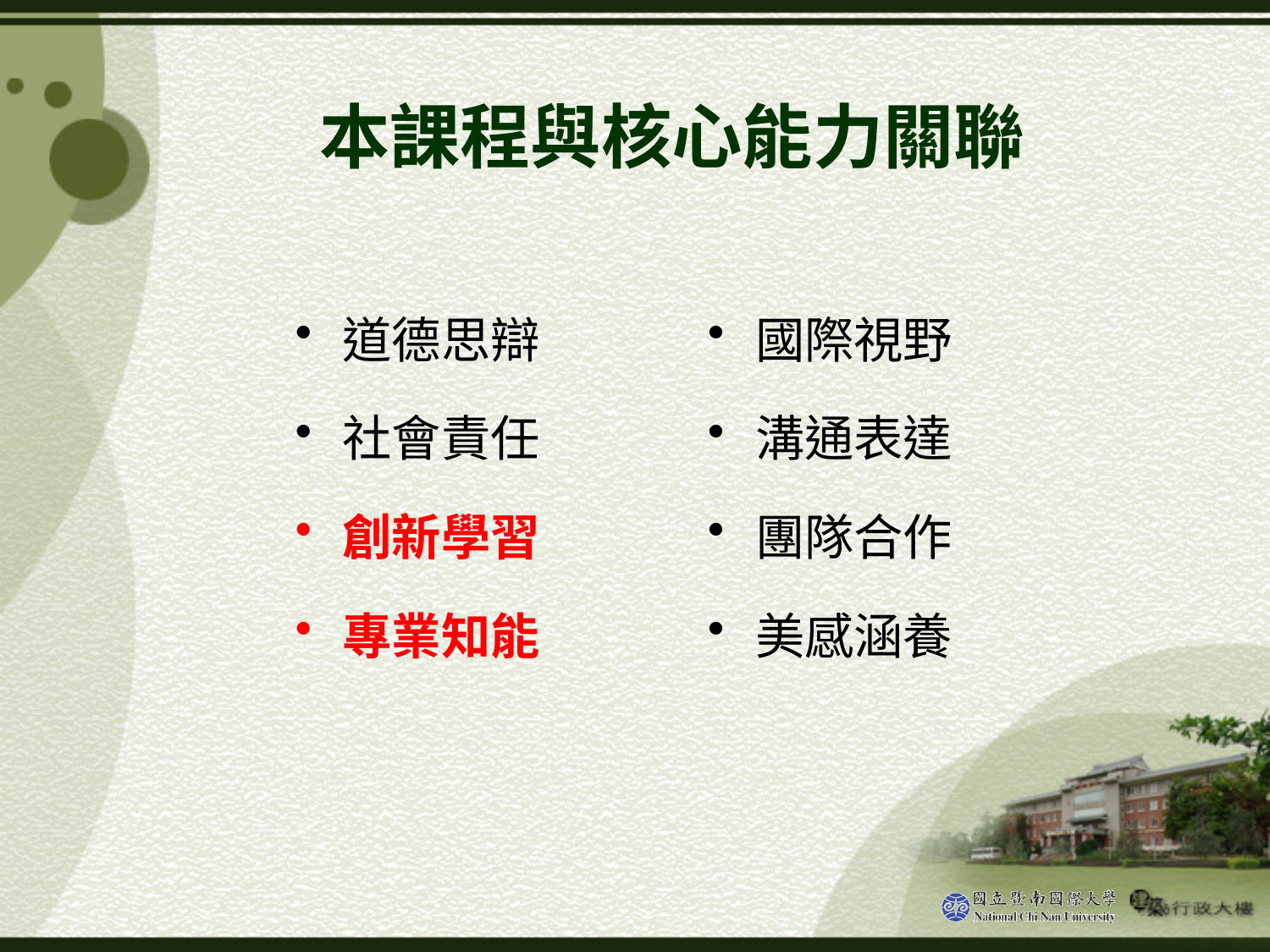

# 本課程與核心能力關聯
道德思辯
社會責任
創新學習
專業知能
國際視野
溝通表達
團隊合作
美感涵養